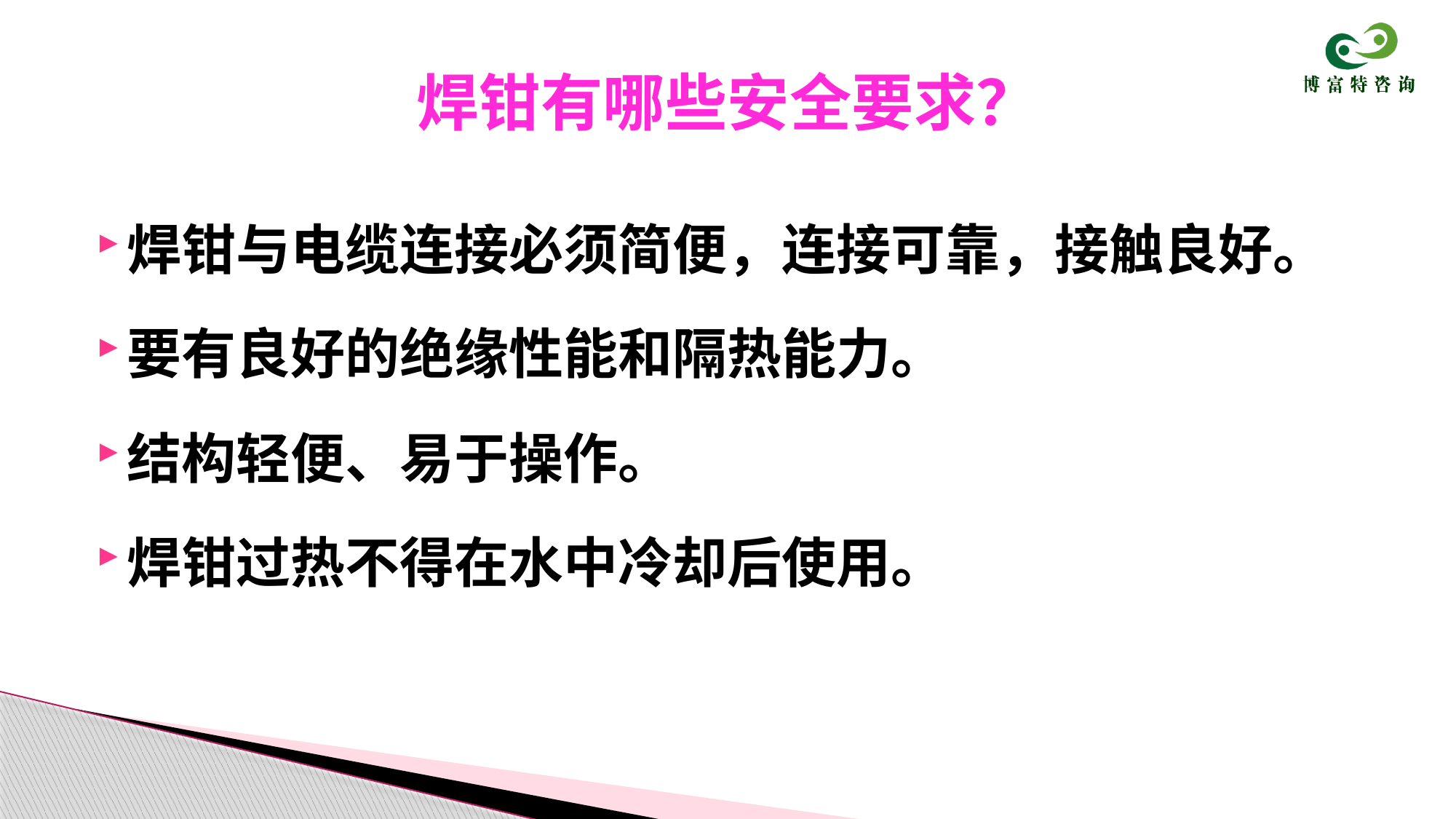

# 焊钳有哪些安全要求？
焊钳与电缆连接必须简便，连接可靠，接触良好。
要有良好的绝缘性能和隔热能力。
结构轻便、易于操作。
焊钳过热不得在水中冷却后使用。